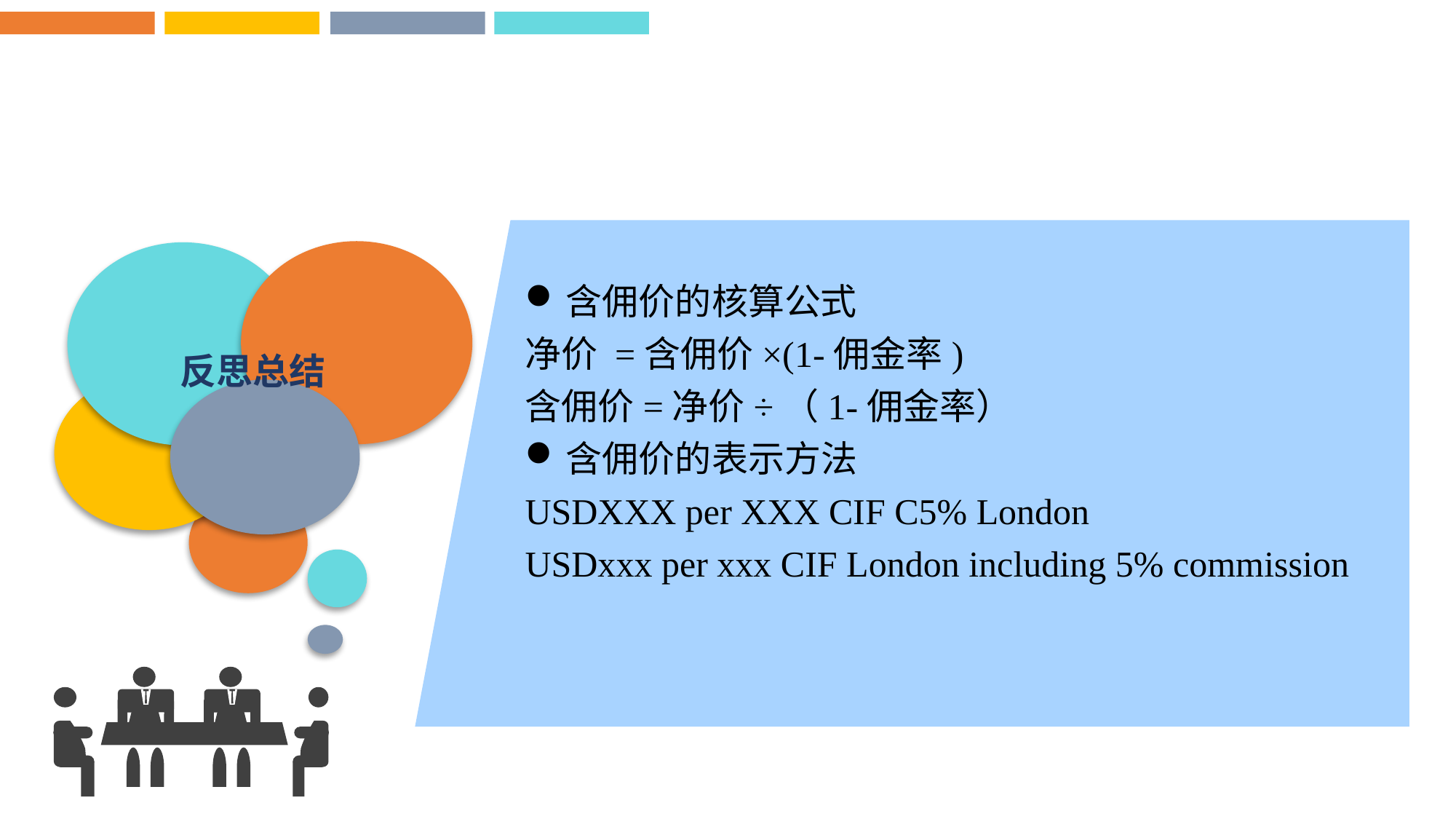

含佣价的核算公式
净价 =含佣价×(1-佣金率)
含佣价=净价÷（1-佣金率）
含佣价的表示方法
USDXXX per XXX CIF C5% London
USDxxx per xxx CIF London including 5% commission
反思总结